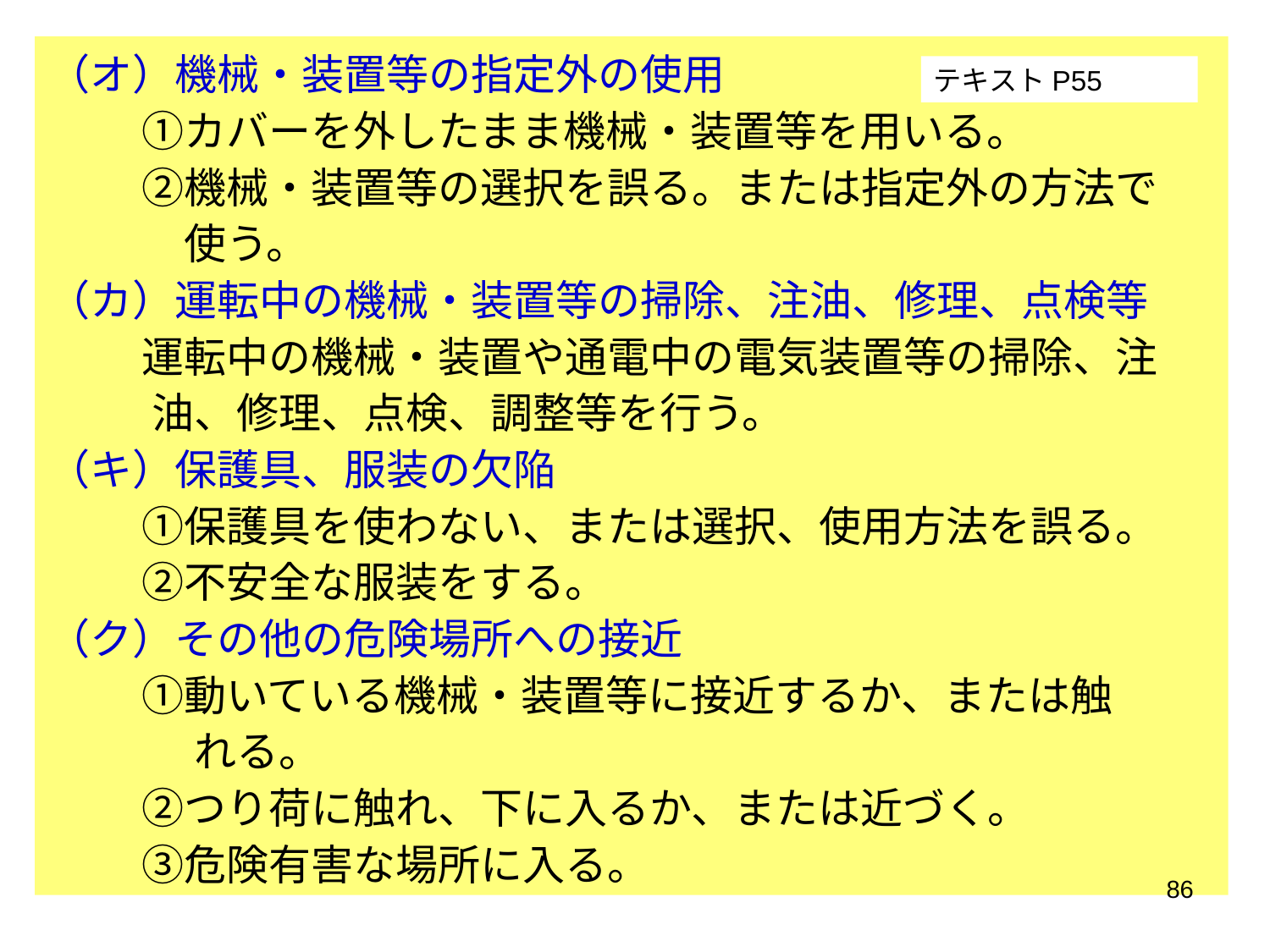

（オ）機械・装置等の指定外の使用
　　 ①カバーを外したまま機械・装置等を用いる。
　　 ②機械・装置等の選択を誤る。または指定外の方法で
　　　 使う。
（カ）運転中の機械・装置等の掃除、注油、修理、点検等
　　 運転中の機械・装置や通電中の電気装置等の掃除、注
 　　油、修理、点検、調整等を行う。
（キ）保護具、服装の欠陥
　　 ①保護具を使わない、または選択、使用方法を誤る。
　 　②不安全な服装をする。
（ク）その他の危険場所への接近
　　 ①動いている機械・装置等に接近するか、または触
 　　　れる。
　　 ②つり荷に触れ、下に入るか、または近づく。
　　 ③危険有害な場所に入る。
テキストP55
86